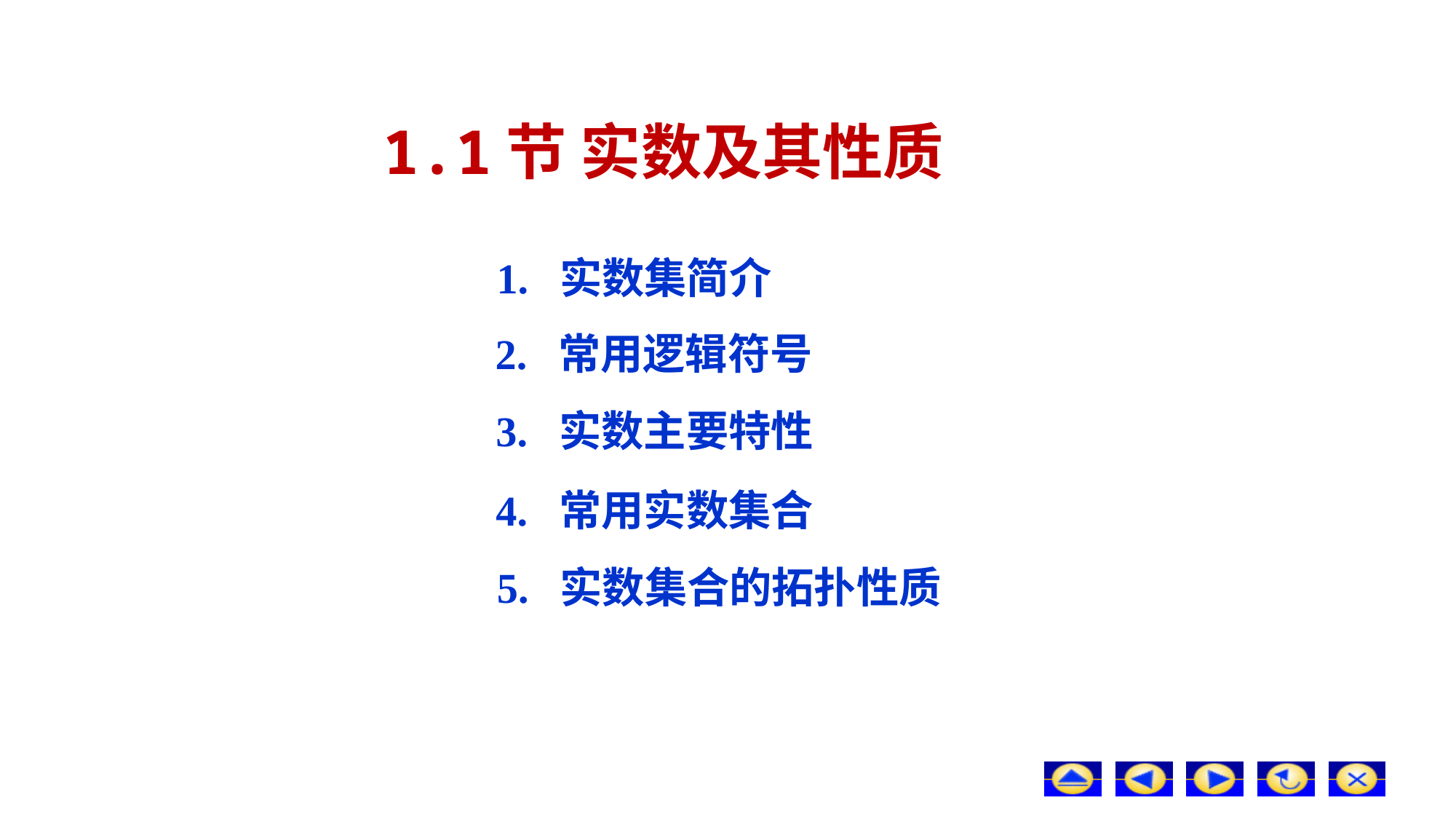

1.1节 实数及其性质
1.  实数集简介
2.  常用逻辑符号
3.  实数主要特性
4.  常用实数集合
5.  实数集合的拓扑性质